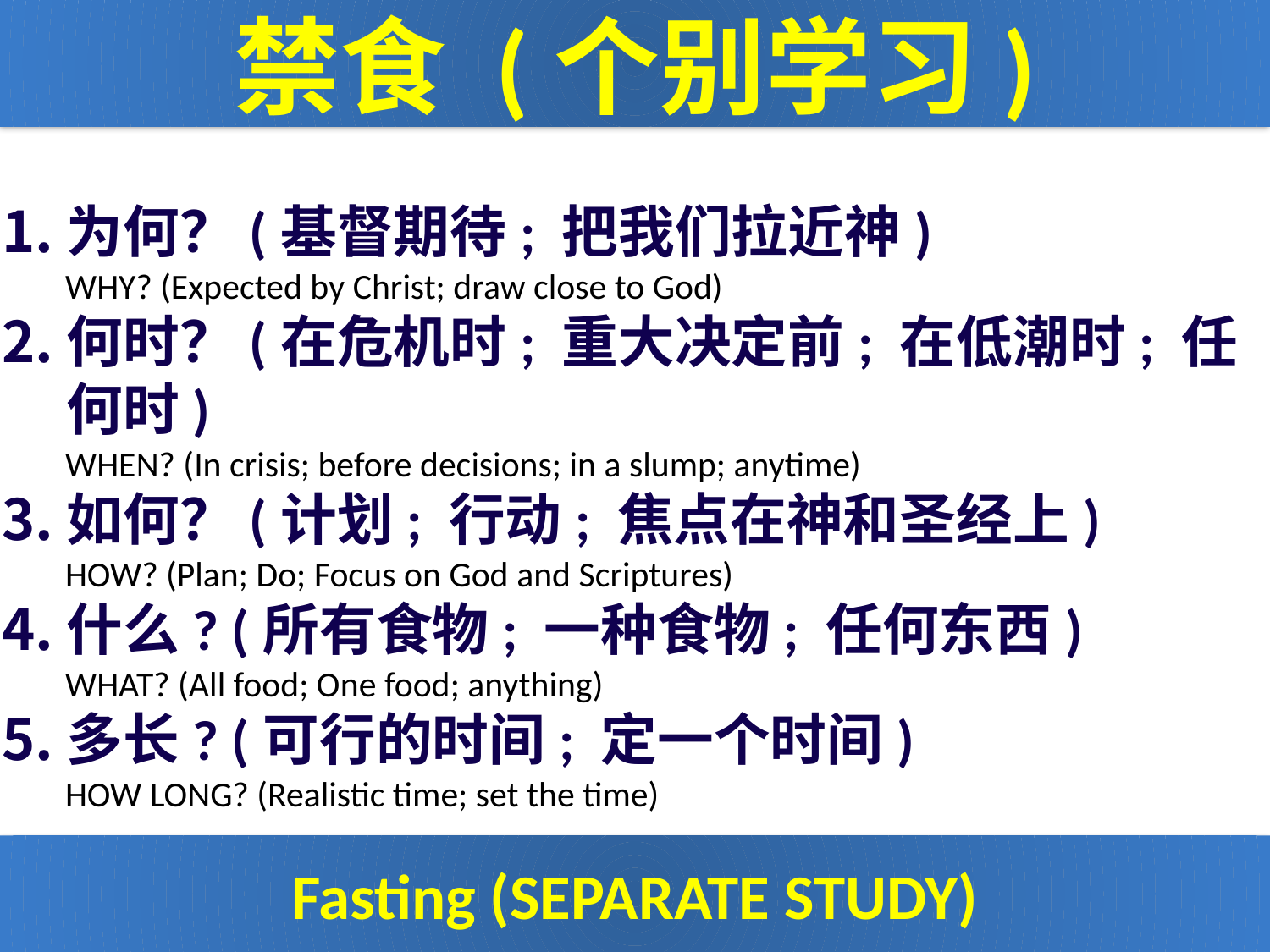

禁食 (个别学习)
为何？(基督期待; 把我们拉近神)
WHY? (Expected by Christ; draw close to God)
何时？(在危机时; 重大决定前; 在低潮时; 任何时)
WHEN? (In crisis; before decisions; in a slump; anytime)
如何？(计划; 行动; 焦点在神和圣经上)
HOW? (Plan; Do; Focus on God and Scriptures)
什么? (所有食物; 一种食物; 任何东西)
WHAT? (All food; One food; anything)
多长? (可行的时间; 定一个时间)
HOW LONG? (Realistic time; set the time)
Fasting (SEPARATE STUDY)